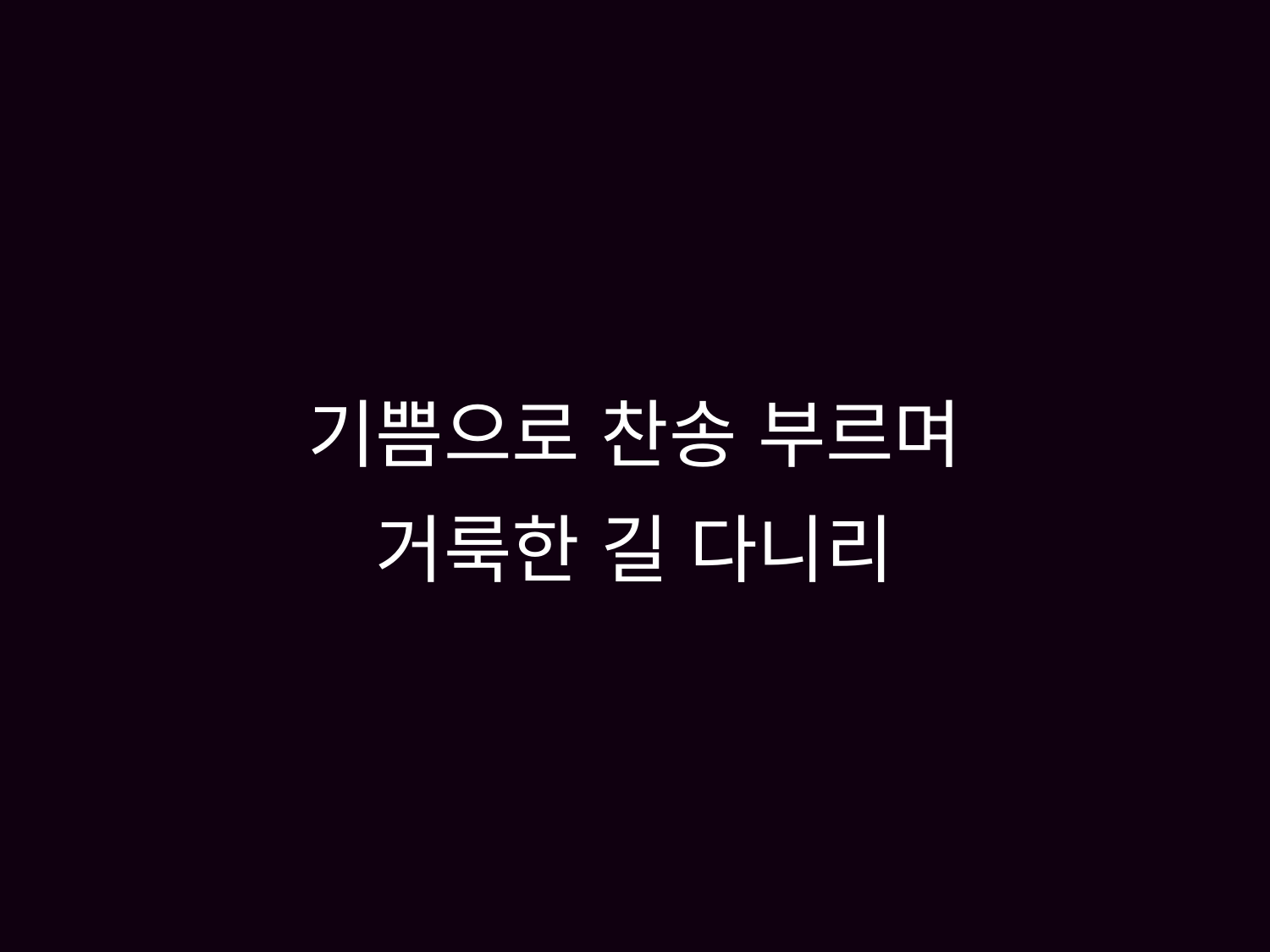

# 기쁨으로 찬송 부르며 거룩한 길 다니리